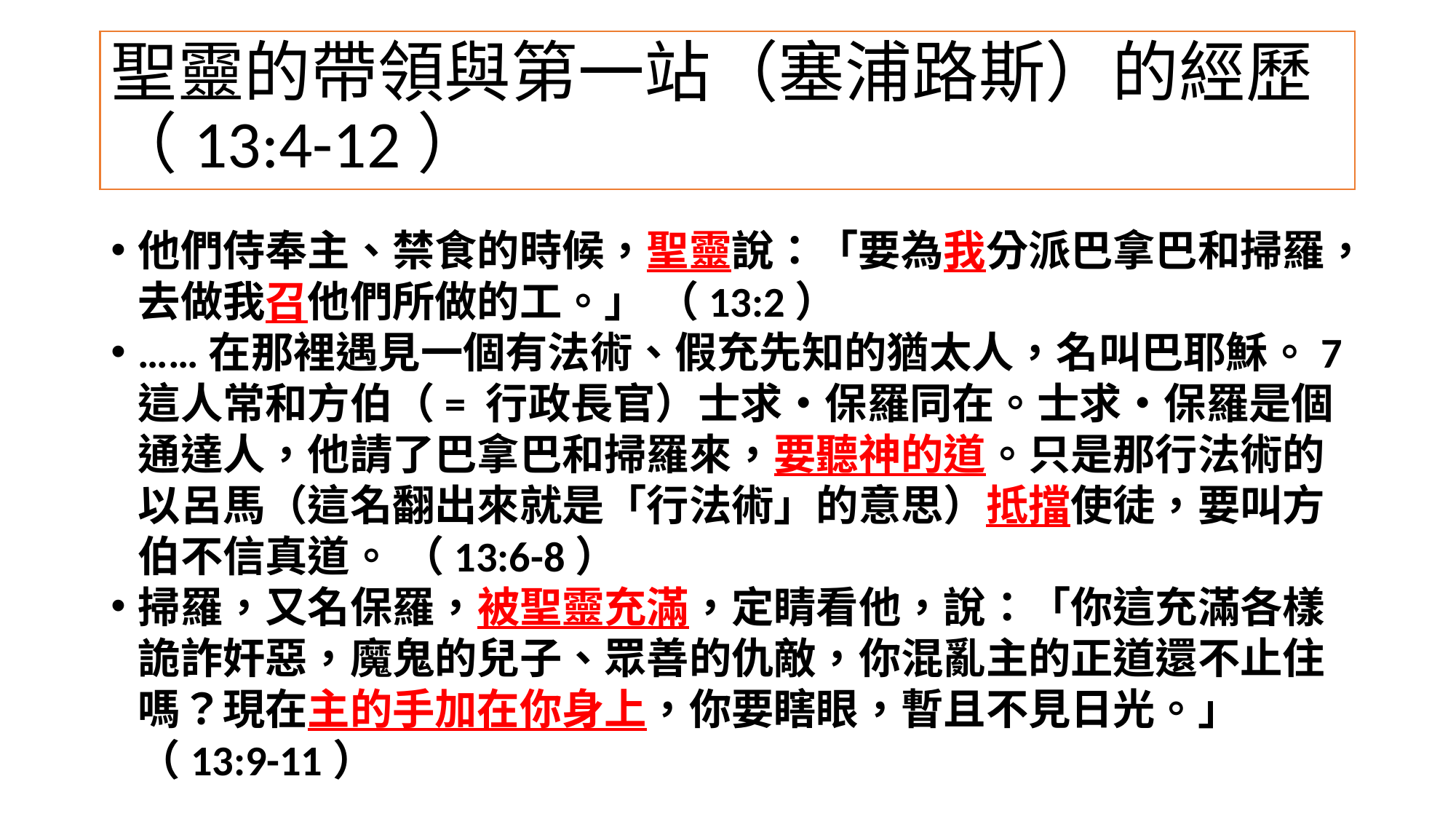

# 聖靈的帶領與第一站（塞浦路斯）的經歷（13:4-12）
他們侍奉主、禁食的時候，聖靈說：「要為我分派巴拿巴和掃羅，去做我召他們所做的工。」 （13:2）
……在那裡遇見一個有法術、假充先知的猶太人，名叫巴耶穌。7 這人常和方伯（= 行政長官）士求‧保羅同在。士求‧保羅是個通達人，他請了巴拿巴和掃羅來，要聽神的道。只是那行法術的以呂馬（這名翻出來就是「行法術」的意思）抵擋使徒，要叫方伯不信真道。 （13:6-8）
掃羅，又名保羅，被聖靈充滿，定睛看他，說：「你這充滿各樣詭詐奸惡，魔鬼的兒子、眾善的仇敵，你混亂主的正道還不止住嗎？現在主的手加在你身上，你要瞎眼，暫且不見日光。」（13:9-11）